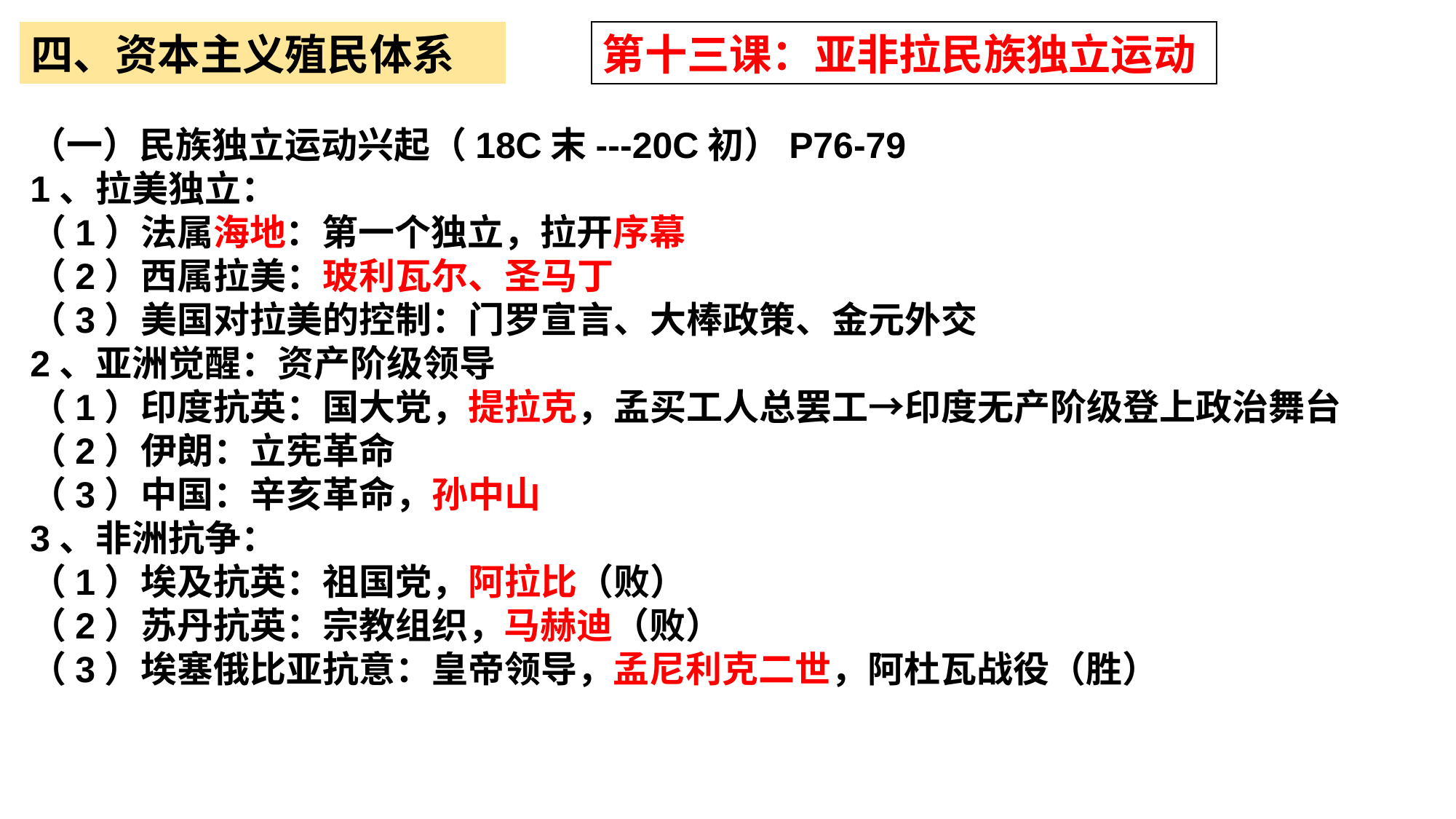

四、资本主义殖民体系
第十三课：亚非拉民族独立运动
（一）民族独立运动兴起（18C末---20C初）P76-79
1、拉美独立：
（1）法属海地：第一个独立，拉开序幕
（2）西属拉美：玻利瓦尔、圣马丁
（3）美国对拉美的控制：门罗宣言、大棒政策、金元外交
2、亚洲觉醒：资产阶级领导
（1）印度抗英：国大党，提拉克，孟买工人总罢工→印度无产阶级登上政治舞台
（2）伊朗：立宪革命
（3）中国：辛亥革命，孙中山
3、非洲抗争：
（1）埃及抗英：祖国党，阿拉比（败）
（2）苏丹抗英：宗教组织，马赫迪（败）
（3）埃塞俄比亚抗意：皇帝领导，孟尼利克二世，阿杜瓦战役（胜）